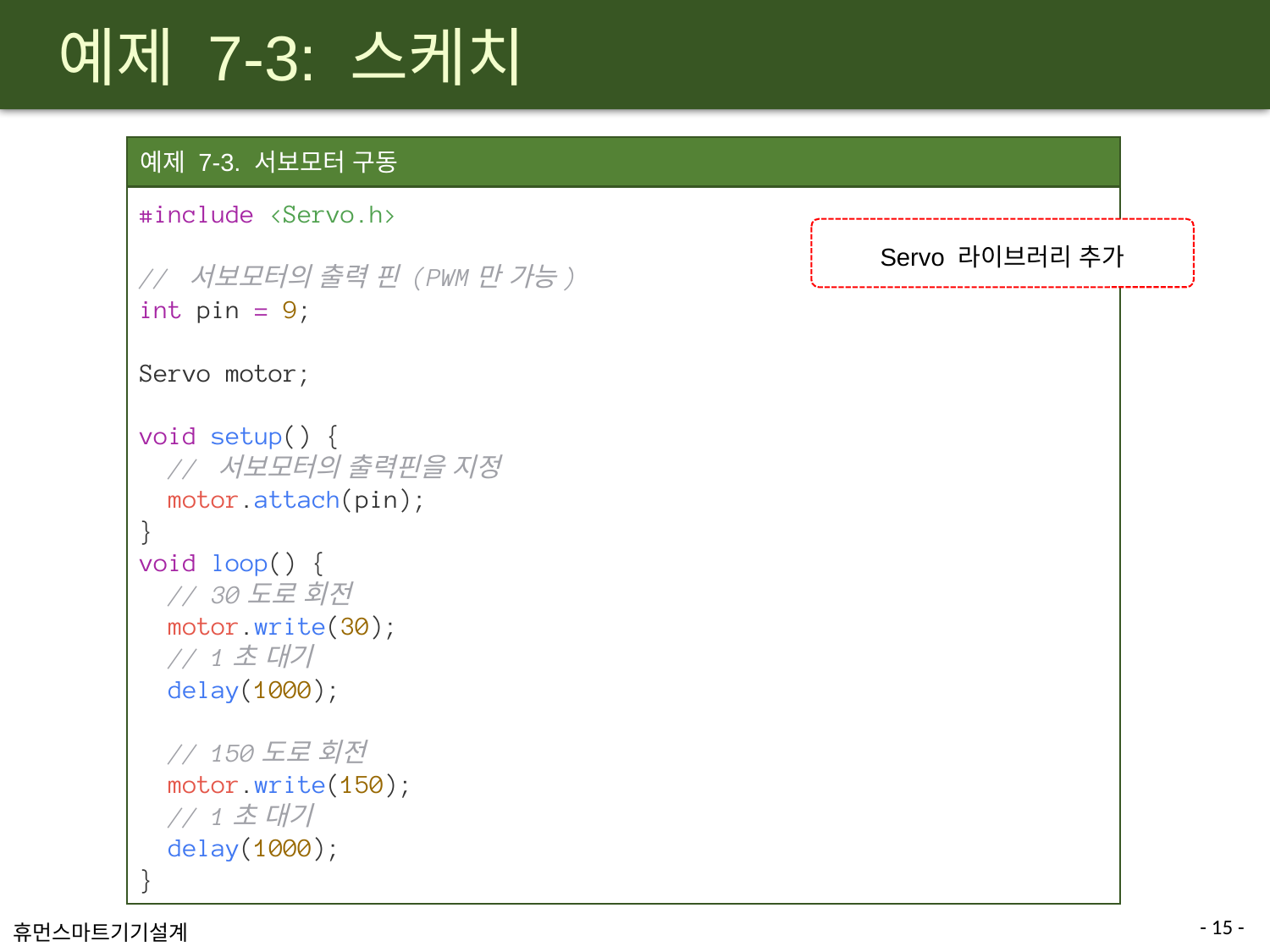

# 예제 7-3: 스케치
예제 7-3. 서보모터 구동
#include <Servo.h>
// 서보모터의 출력 핀 (PWM만 가능)
int pin = 9;
Servo motor;
void setup() {
  // 서보모터의 출력핀을 지정
  motor.attach(pin);
}
void loop() {
  // 30도로 회전
  motor.write(30);
  // 1초 대기
  delay(1000);
  // 150도로 회전
  motor.write(150);
  // 1초 대기
  delay(1000);
}
Servo 라이브러리 추가
- 15 -